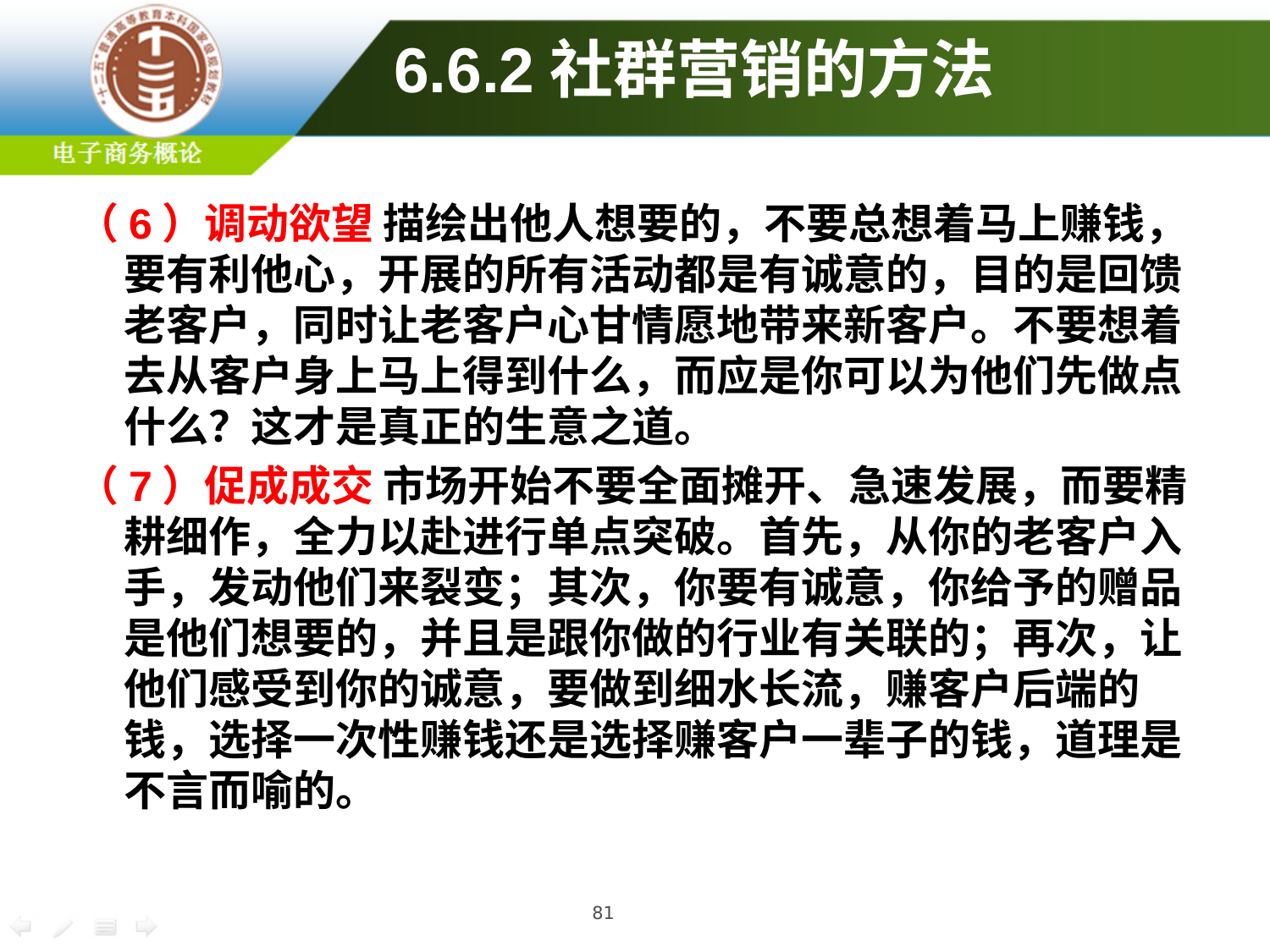

# 6.6.2社群营销的方法
（6）调动欲望 描绘出他人想要的，不要总想着马上赚钱，要有利他心，开展的所有活动都是有诚意的，目的是回馈老客户，同时让老客户心甘情愿地带来新客户。不要想着去从客户身上马上得到什么，而应是你可以为他们先做点什么？这才是真正的生意之道。
（7）促成成交 市场开始不要全面摊开、急速发展，而要精耕细作，全力以赴进行单点突破。首先，从你的老客户入手，发动他们来裂变；其次，你要有诚意，你给予的赠品是他们想要的，并且是跟你做的行业有关联的；再次，让他们感受到你的诚意，要做到细水长流，赚客户后端的钱，选择一次性赚钱还是选择赚客户一辈子的钱，道理是不言而喻的。
81